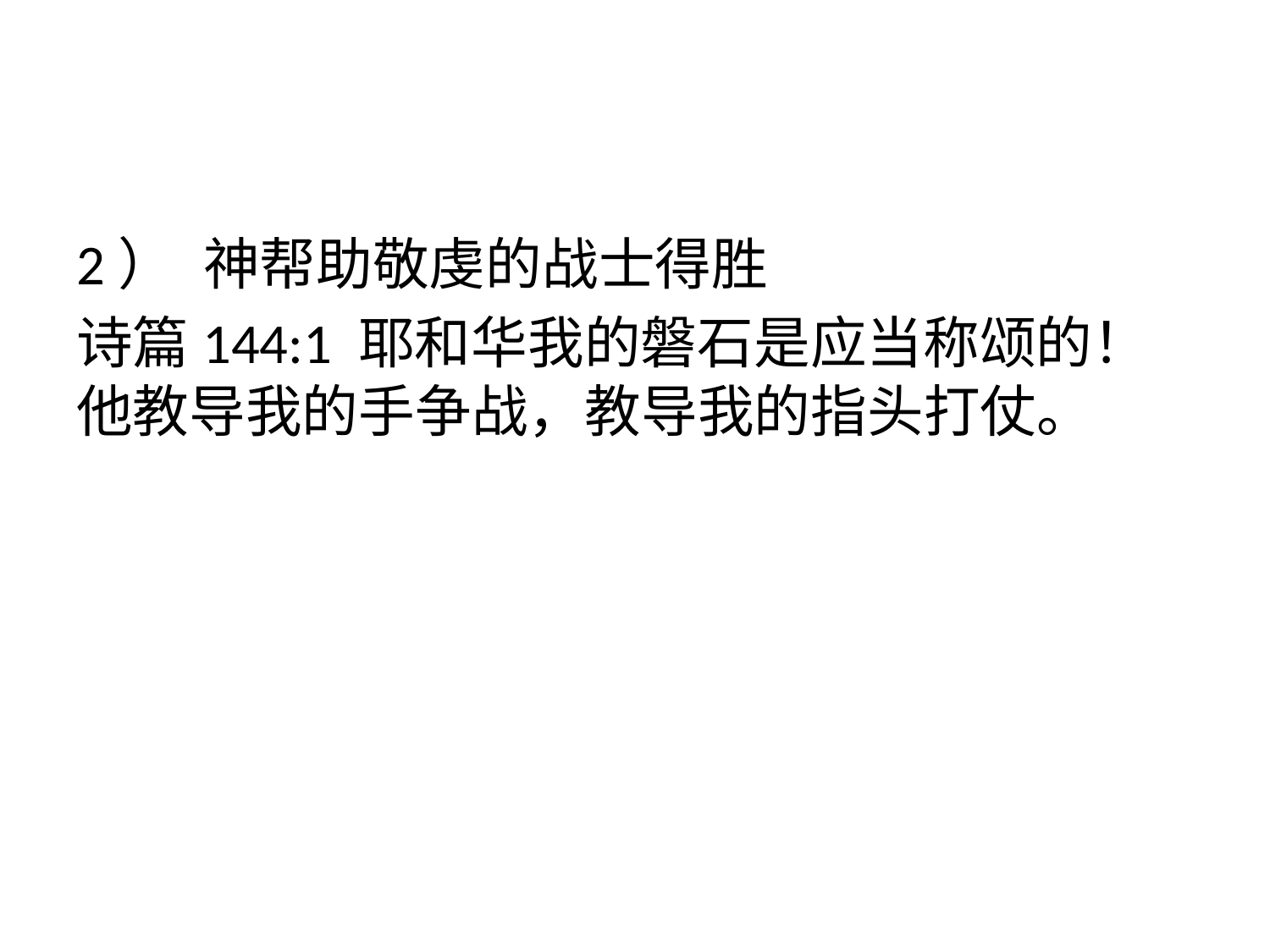

#
2）	神帮助敬虔的战士得胜
诗篇144:1 耶和华我的磐石是应当称颂的！他教导我的手争战，教导我的指头打仗。